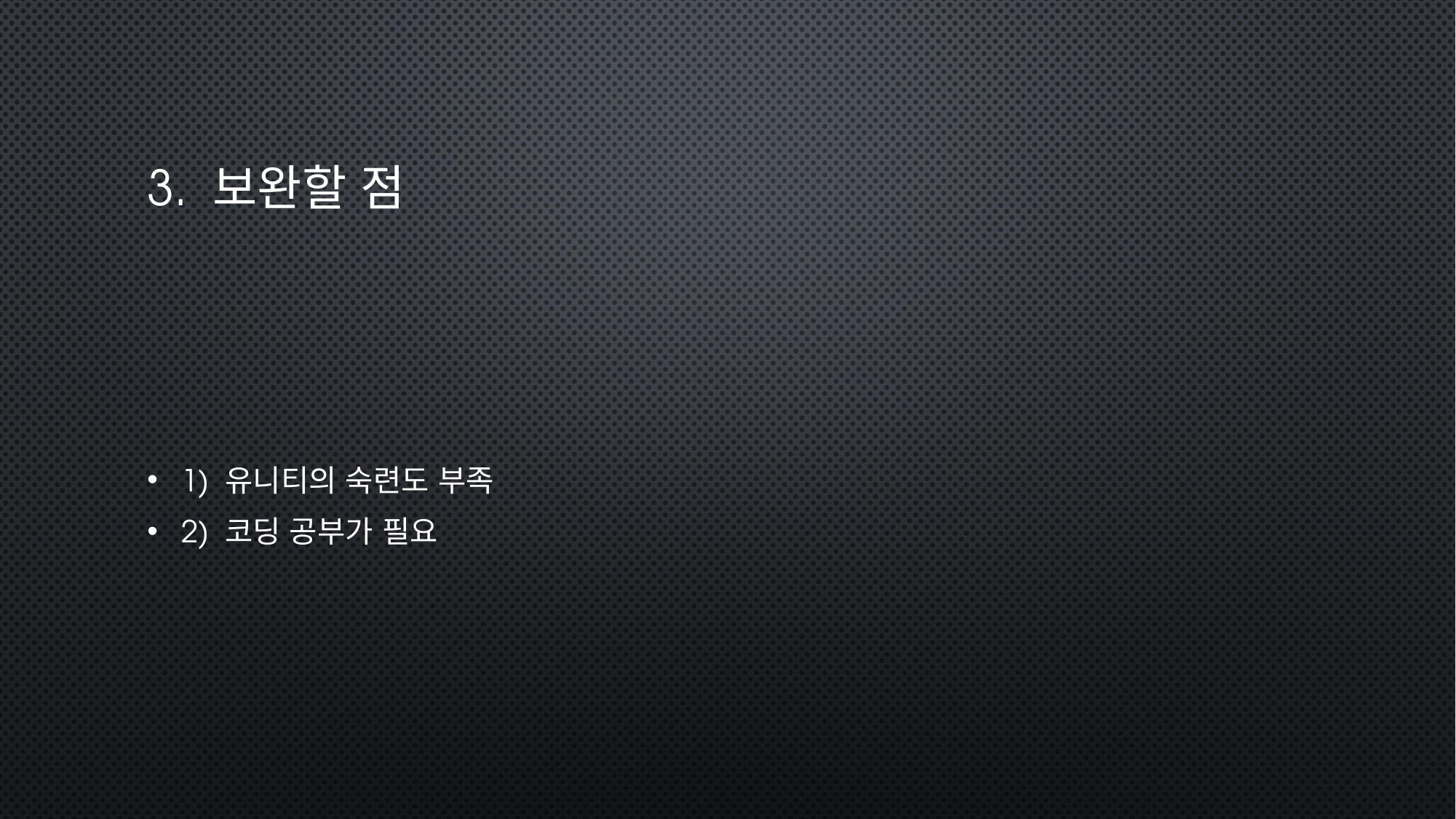

# 3. 보완할 점
1) 유니티의 숙련도 부족
2) 코딩 공부가 필요